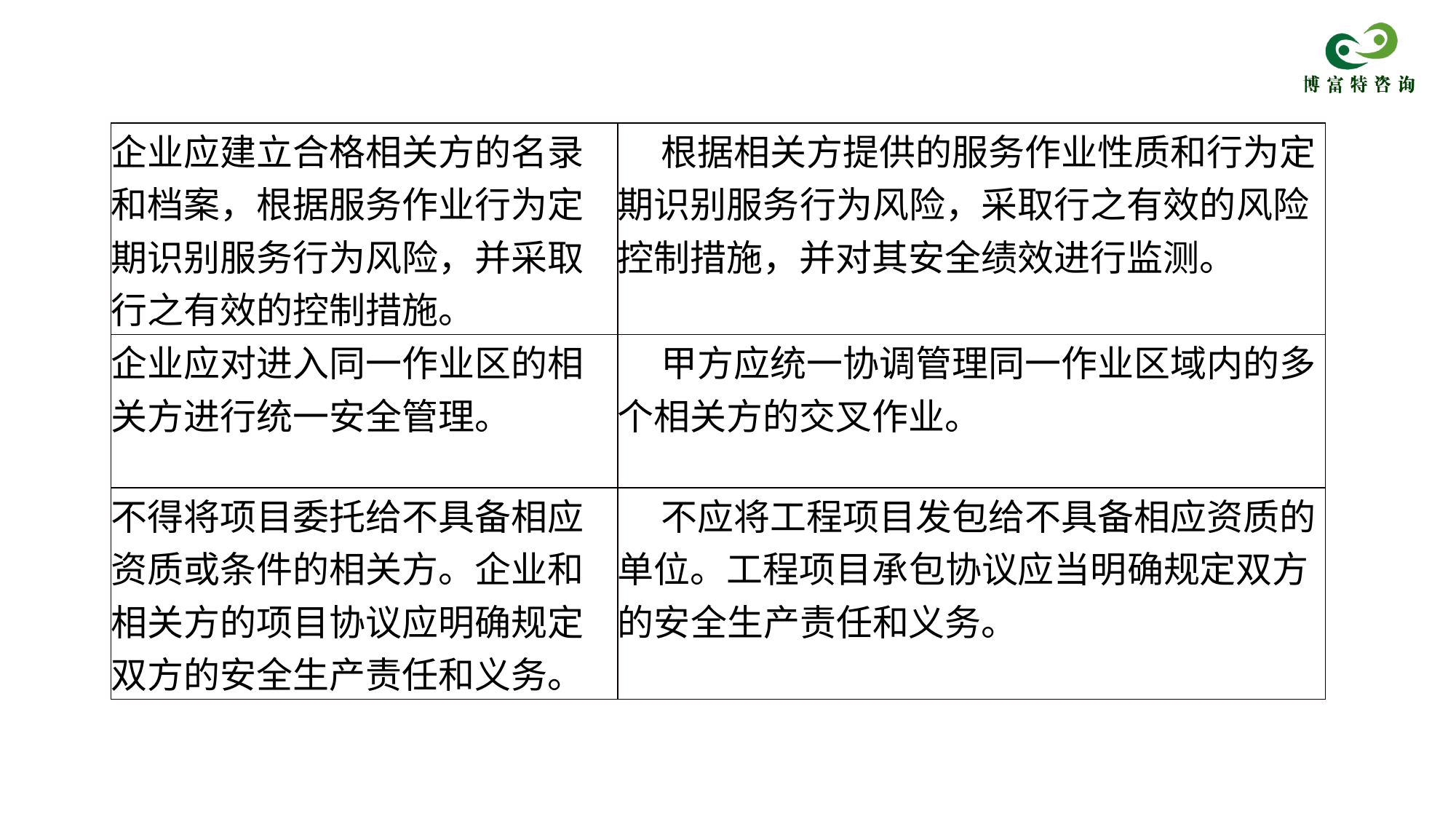

| 企业应建立合格相关方的名录和档案，根据服务作业行为定期识别服务行为风险，并采取行之有效的控制措施。 | 根据相关方提供的服务作业性质和行为定期识别服务行为风险，采取行之有效的风险控制措施，并对其安全绩效进行监测。 |
| --- | --- |
| 企业应对进入同一作业区的相关方进行统一安全管理。 | 甲方应统一协调管理同一作业区域内的多个相关方的交叉作业。 |
| 不得将项目委托给不具备相应资质或条件的相关方。企业和相关方的项目协议应明确规定双方的安全生产责任和义务。 | 不应将工程项目发包给不具备相应资质的单位。工程项目承包协议应当明确规定双方的安全生产责任和义务。 |